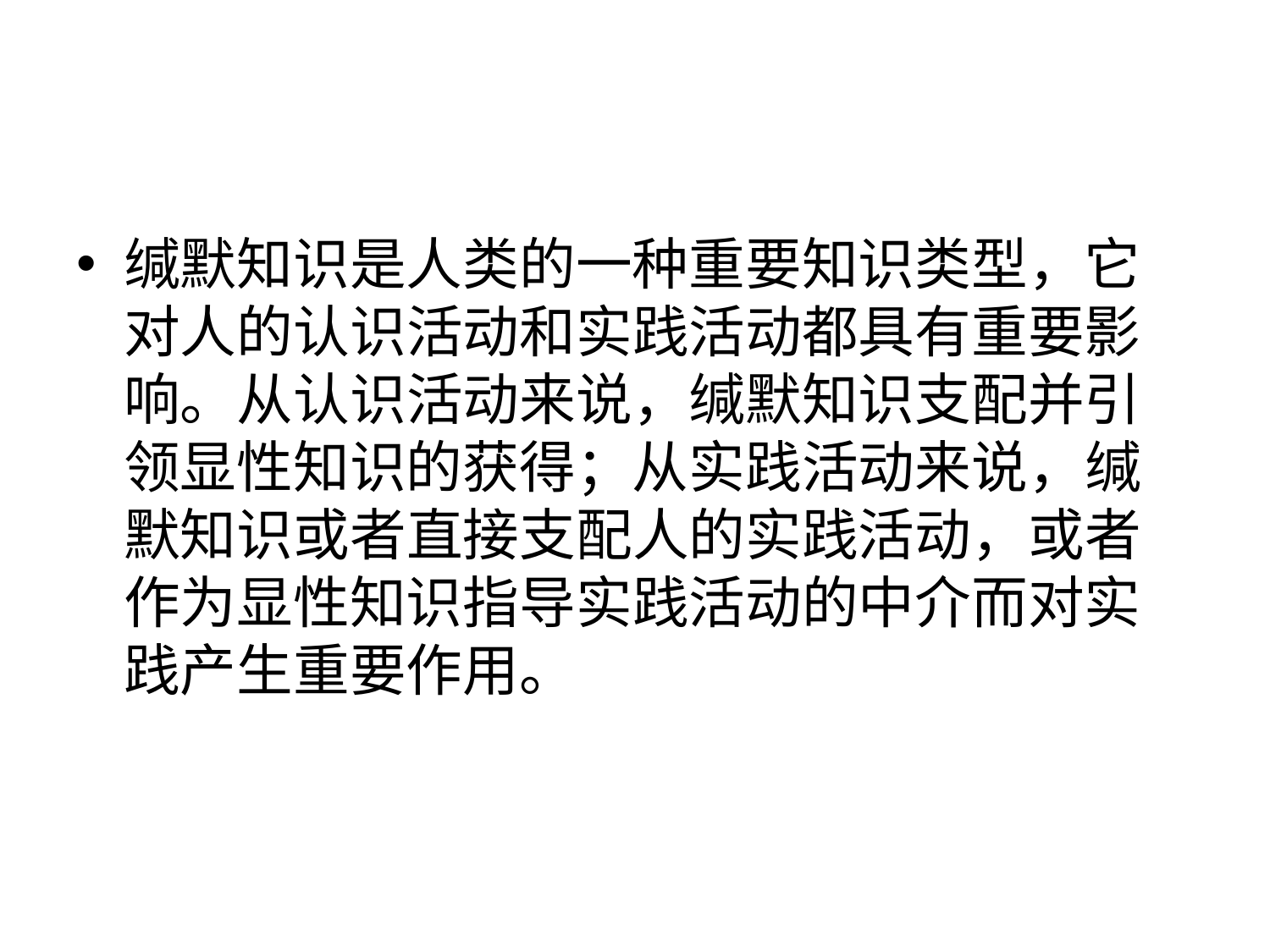

#
缄默知识是人类的一种重要知识类型，它对人的认识活动和实践活动都具有重要影响。从认识活动来说，缄默知识支配并引领显性知识的获得；从实践活动来说，缄默知识或者直接支配人的实践活动，或者作为显性知识指导实践活动的中介而对实践产生重要作用。